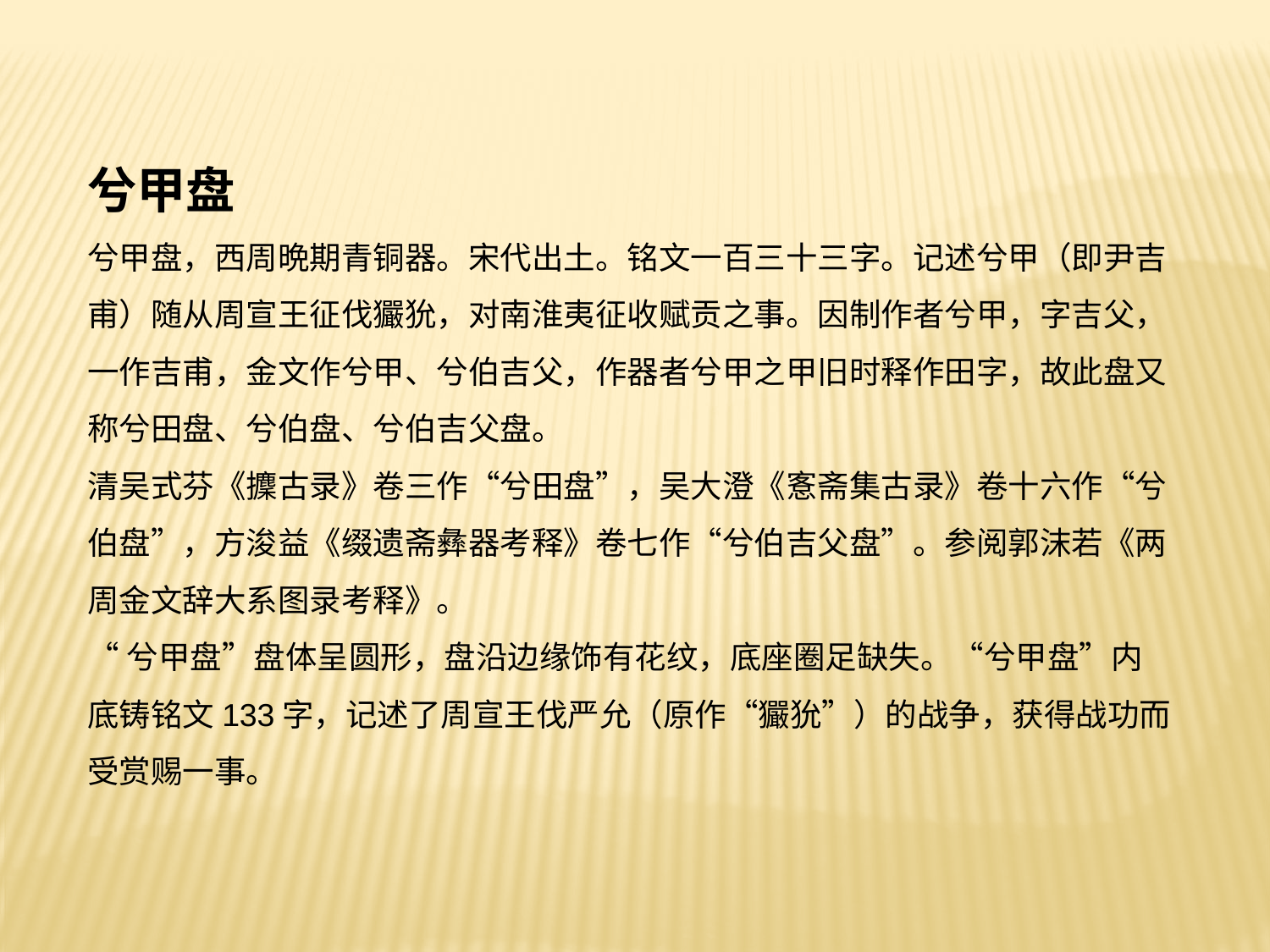

兮甲盘
兮甲盘，西周晩期青铜器。宋代出土。铭文一百三十三字。记述兮甲（即尹吉甫）随从周宣王征伐玁狁，对南淮夷征收赋贡之事。因制作者兮甲，字吉父，一作吉甫，金文作兮甲、兮伯吉父，作器者兮甲之甲旧时释作田字，故此盘又称兮田盘、兮伯盘、兮伯吉父盘。
清吴式芬《攈古录》卷三作“兮田盘”，吴大澄《愙斋集古录》卷十六作“兮伯盘”，方浚益《缀遗斋彝器考释》卷七作“兮伯吉父盘”。参阅郭沫若《两周金文辞大系图录考释》。
“兮甲盘”盘体呈圆形，盘沿边缘饰有花纹，底座圈足缺失。“兮甲盘”内底铸铭文133字，记述了周宣王伐严允（原作“玁狁”）的战争，获得战功而受赏赐一事。